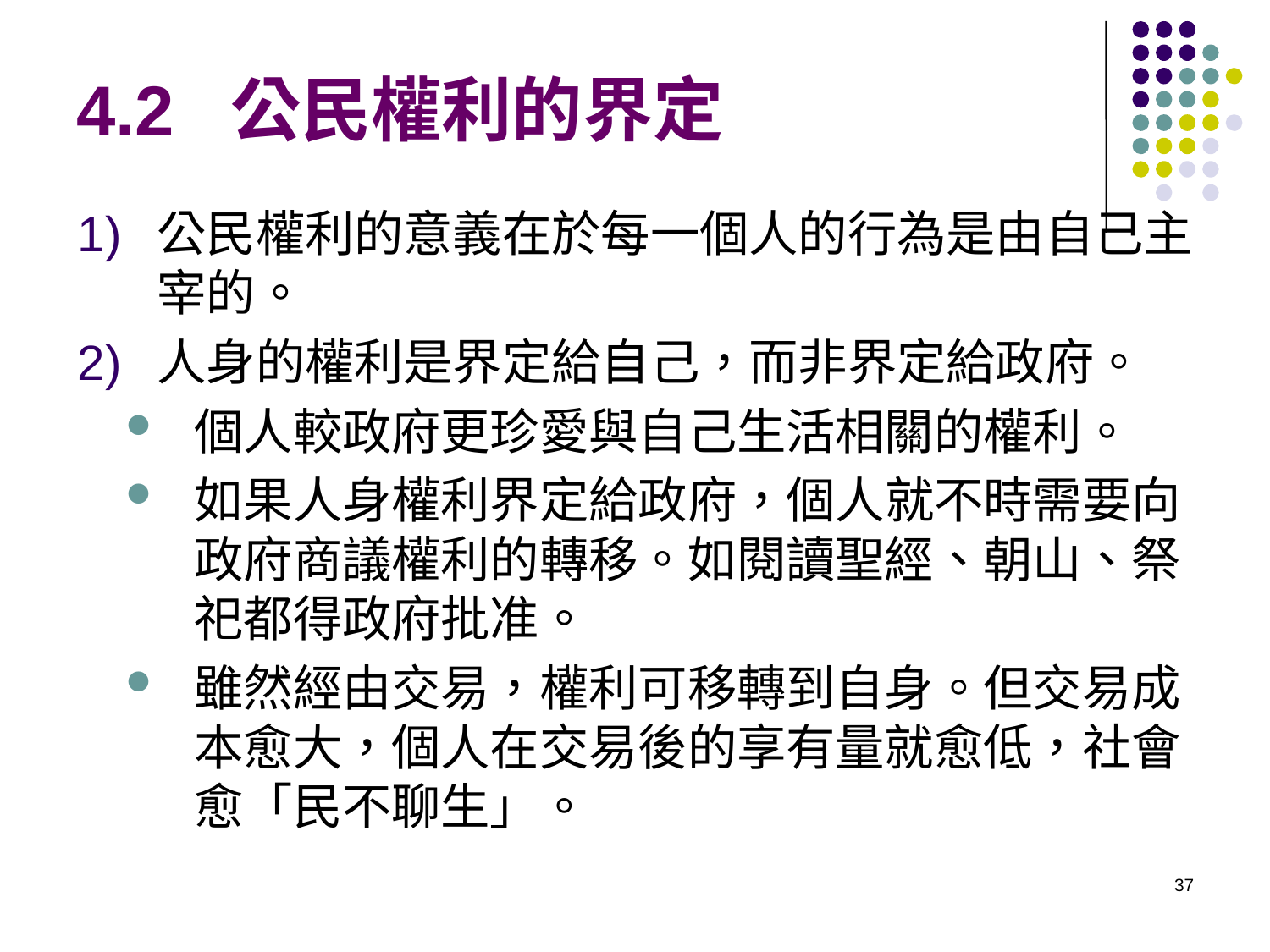

# 4.2  公民權利的界定
公民權利的意義在於每一個人的行為是由自己主宰的。
人身的權利是界定給自己，而非界定給政府。
個人較政府更珍愛與自己生活相關的權利。
如果人身權利界定給政府，個人就不時需要向政府商議權利的轉移。如閱讀聖經、朝山、祭祀都得政府批准。
雖然經由交易，權利可移轉到自身。但交易成本愈大，個人在交易後的享有量就愈低，社會愈「民不聊生」。
37